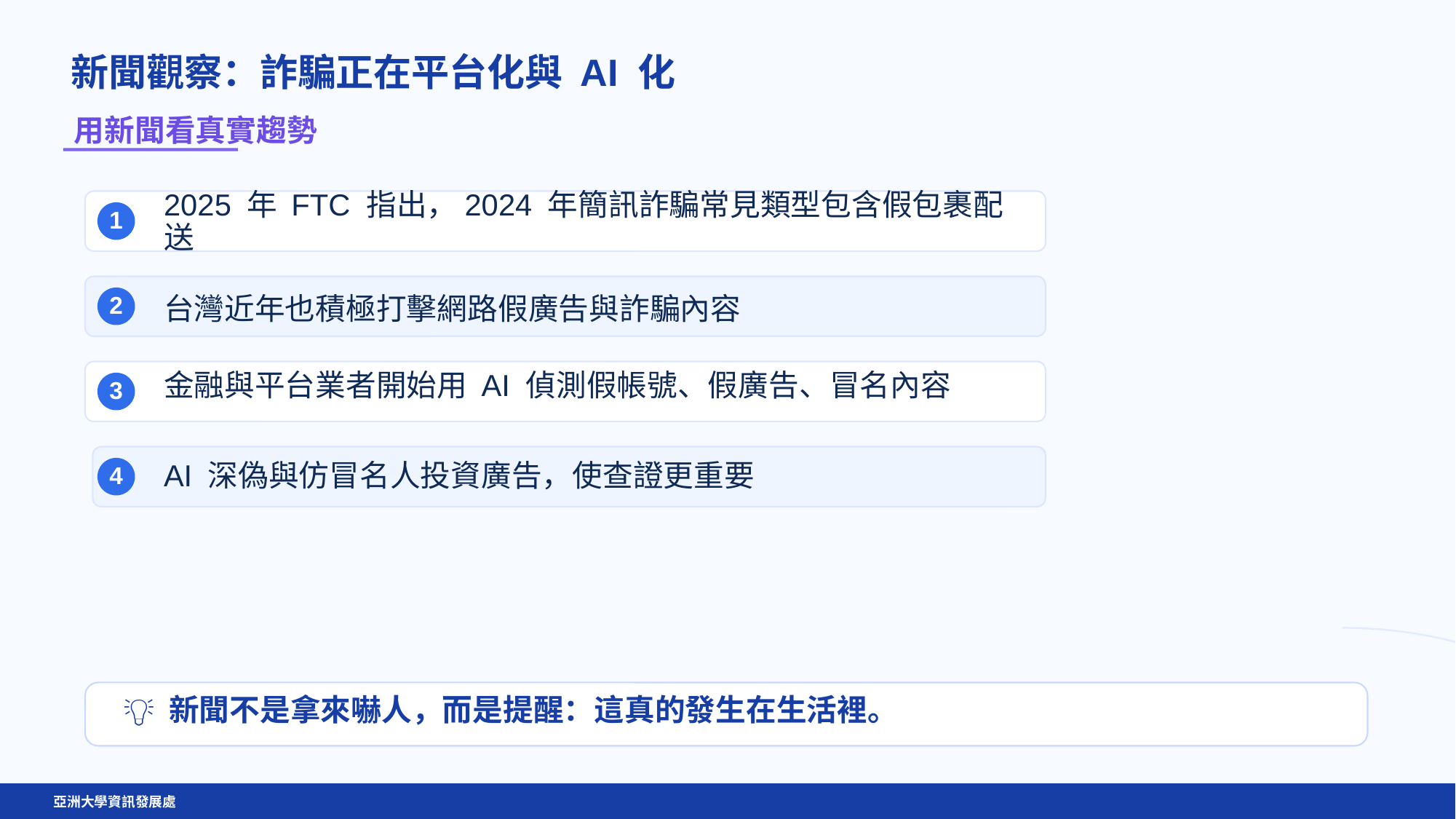

新聞觀察：詐騙正在平台化與 AI 化
用新聞看真實趨勢

2025 年 FTC 指出，2024 年簡訊詐騙常見類型包含假包裹配送
1

台灣近年也積極打擊網路假廣告與詐騙內容
2

金融與平台業者開始用 AI 偵測假帳號、假廣告、冒名內容

3

AI 深偽與仿冒名人投資廣告，使查證更重要
4

💡 新聞不是拿來嚇人，而是提醒：這真的發生在生活裡。

亞洲大學資訊發展處